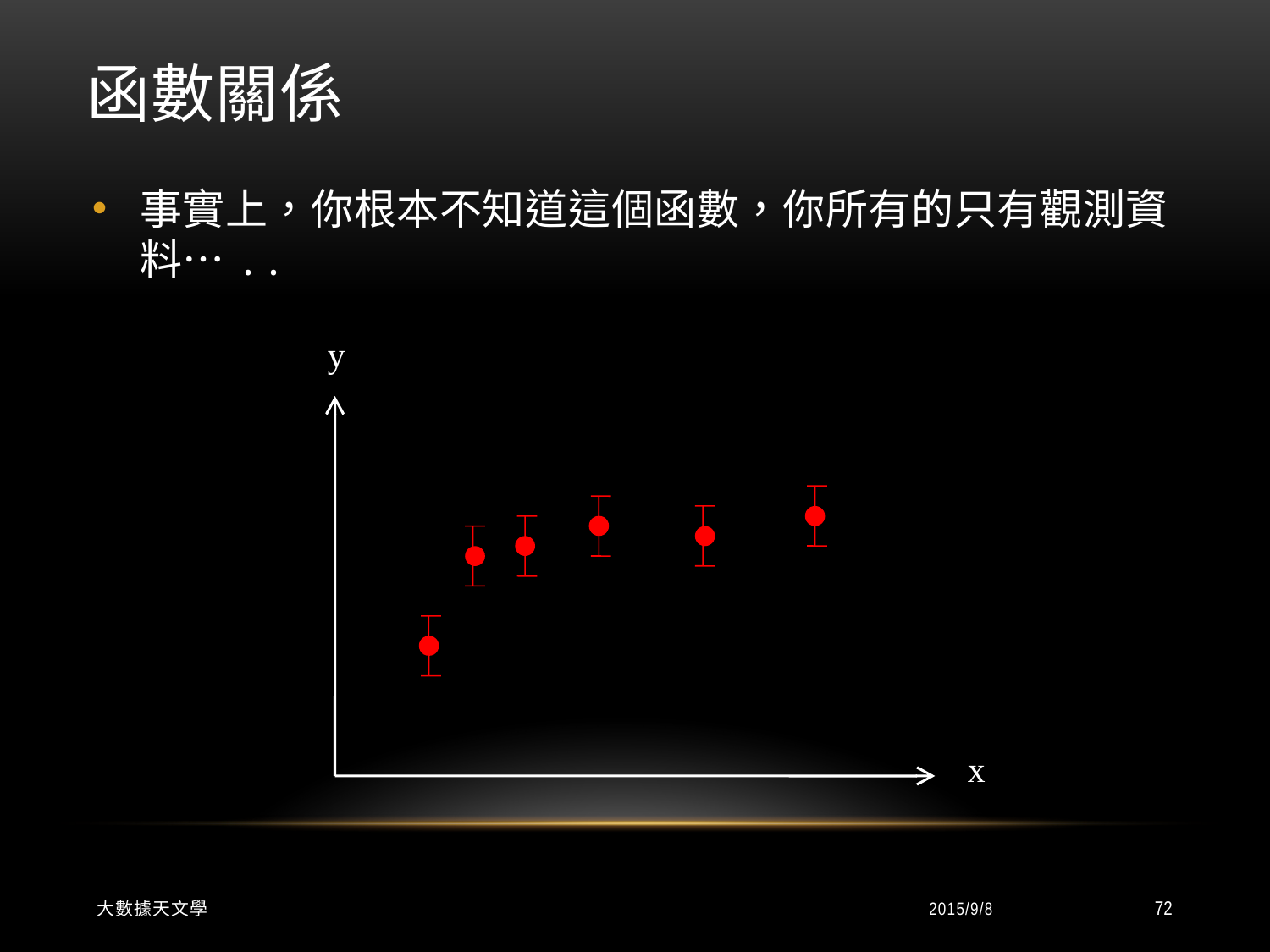

# 函數關係
事實上，你根本不知道這個函數，你所有的只有觀測資料…..

y

x

大數據天文學
2015/9/8
72